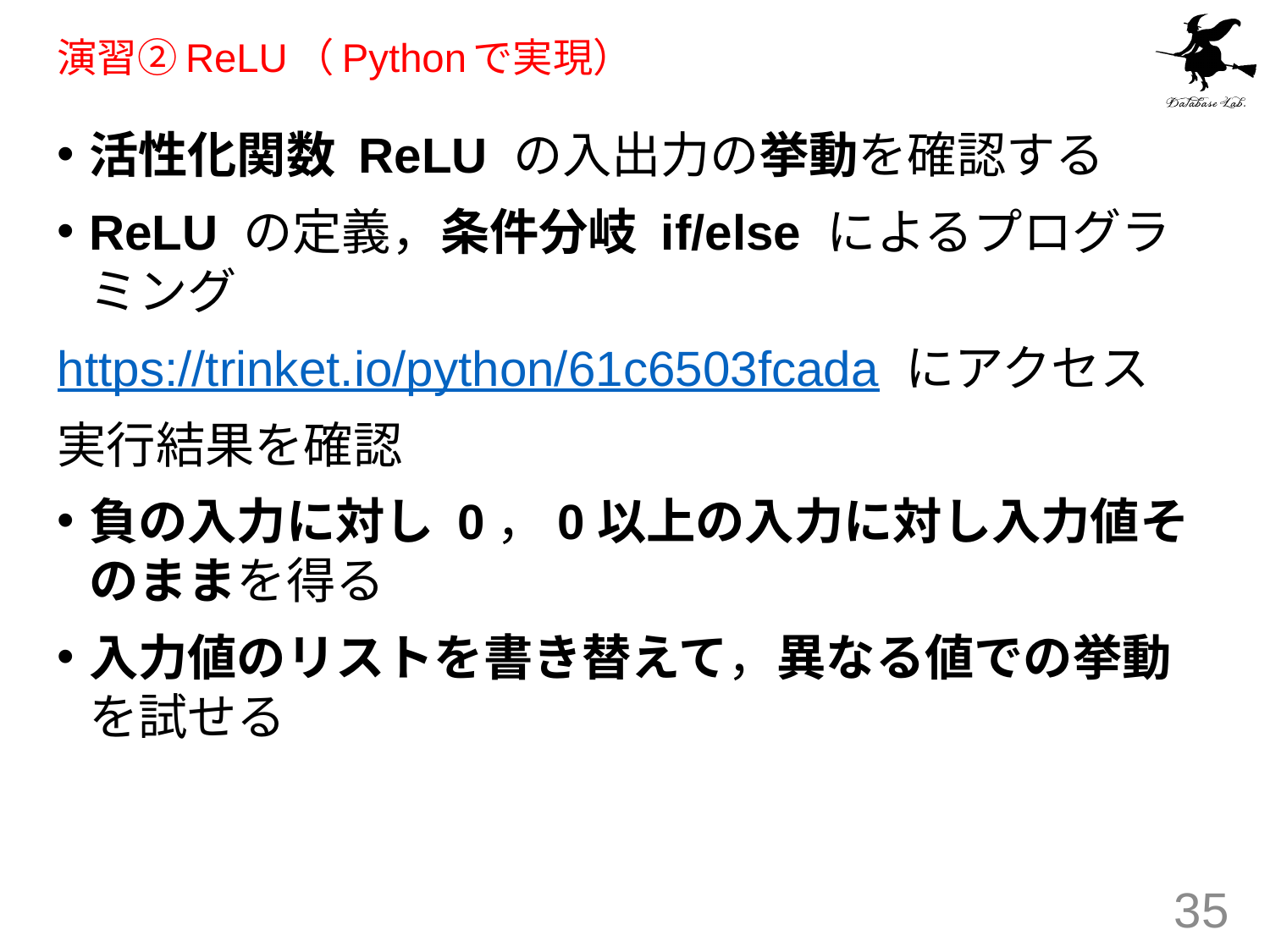

# 演習②ReLU（Pythonで実現）
活性化関数 ReLU の入出力の挙動を確認する
ReLU の定義，条件分岐 if/else によるプログラミング
https://trinket.io/python/61c6503fcada にアクセス
実行結果を確認
負の入力に対し 0，0以上の入力に対し入力値そのままを得る
入力値のリストを書き替えて，異なる値での挙動を試せる

35